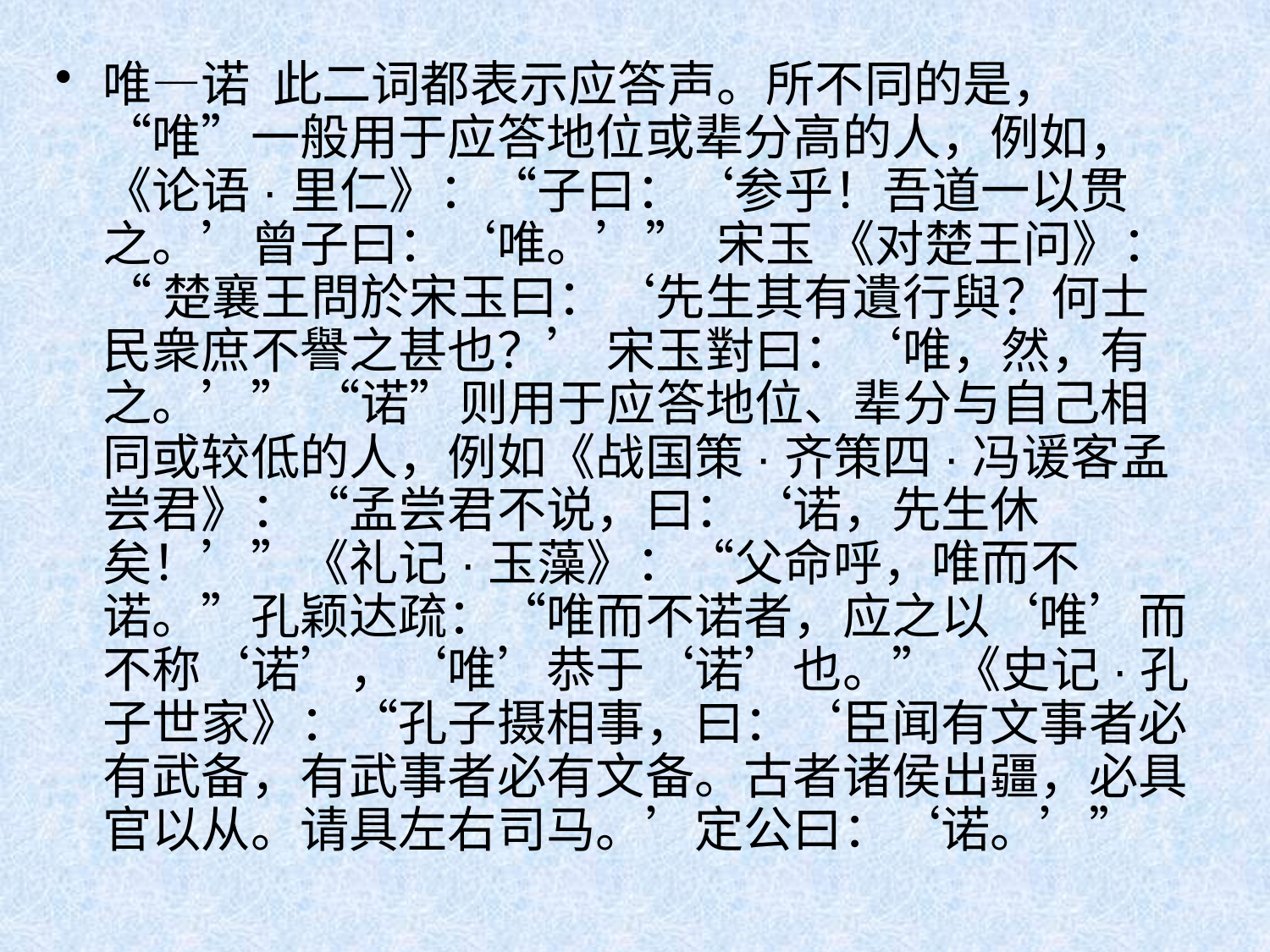

唯—诺  此二词都表示应答声。所不同的是，“唯”一般用于应答地位或辈分高的人，例如，《论语·里仁》：“子曰：‘参乎！吾道一以贯之。’曾子曰：‘唯。’”  宋玉 《对楚王问》：“ 楚襄王問於宋玉曰：‘先生其有遺行與？何士民衆庶不譽之甚也？’ 宋玉對曰：‘唯，然，有之。’” “诺”则用于应答地位、辈分与自己相同或较低的人，例如《战国策·齐策四·冯谖客孟尝君》：“孟尝君不说，曰：‘诺，先生休矣！’”《礼记·玉藻》：“父命呼，唯而不诺。”孔颖达疏：“唯而不诺者，应之以‘唯’而不称‘诺’，‘唯’恭于‘诺’也。” 《史记·孔子世家》：“孔子摄相事，曰：‘臣闻有文事者必有武备，有武事者必有文备。古者诸侯出疆，必具官以从。请具左右司马。’定公曰：‘诺。’”